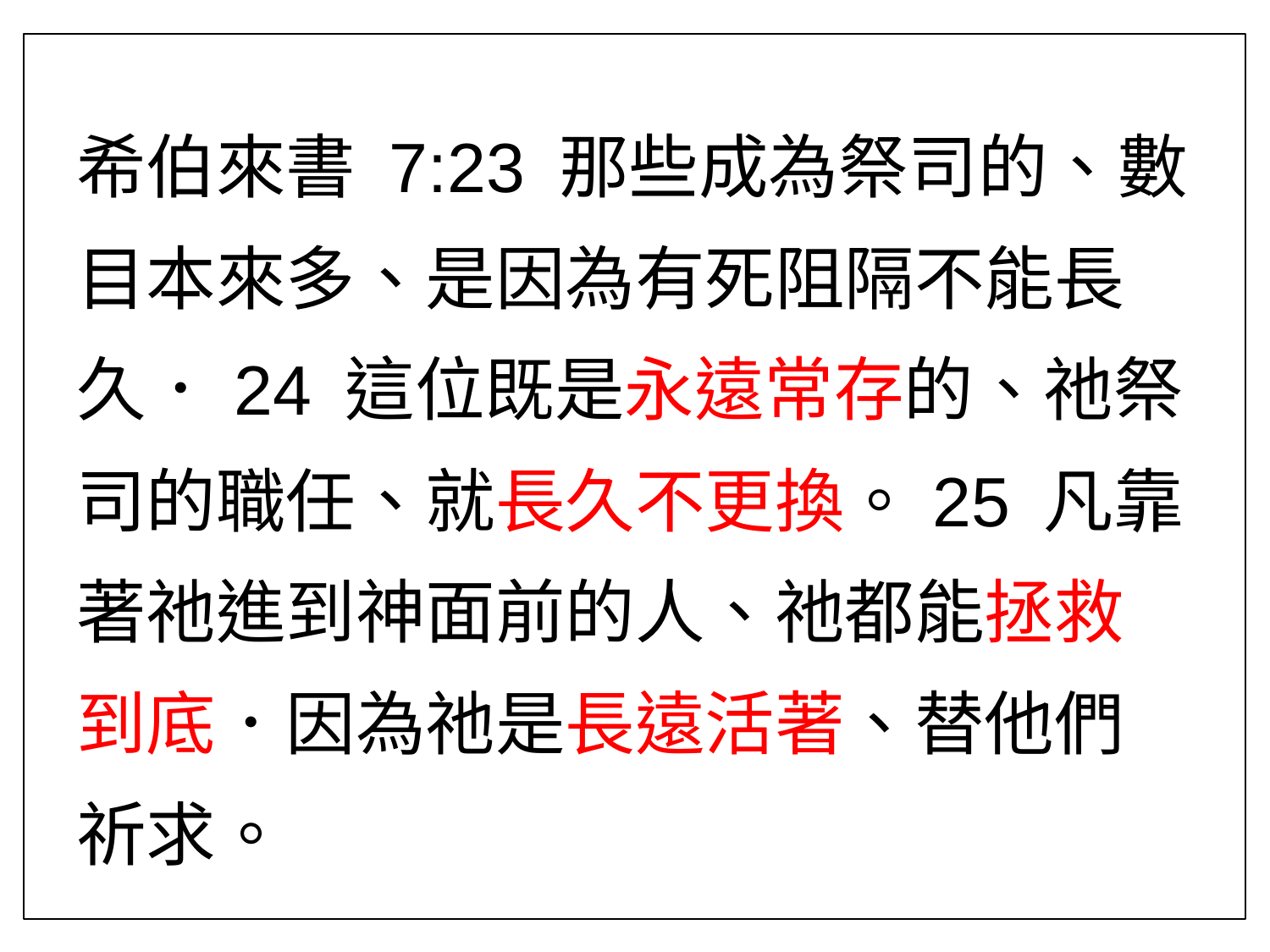

希伯來書 7:23 那些成為祭司的、數目本來多、是因為有死阻隔不能長久．24 這位既是永遠常存的、祂祭司的職任、就長久不更換。25 凡靠著祂進到神面前的人、祂都能拯救到底．因為祂是長遠活著、替他們祈求。